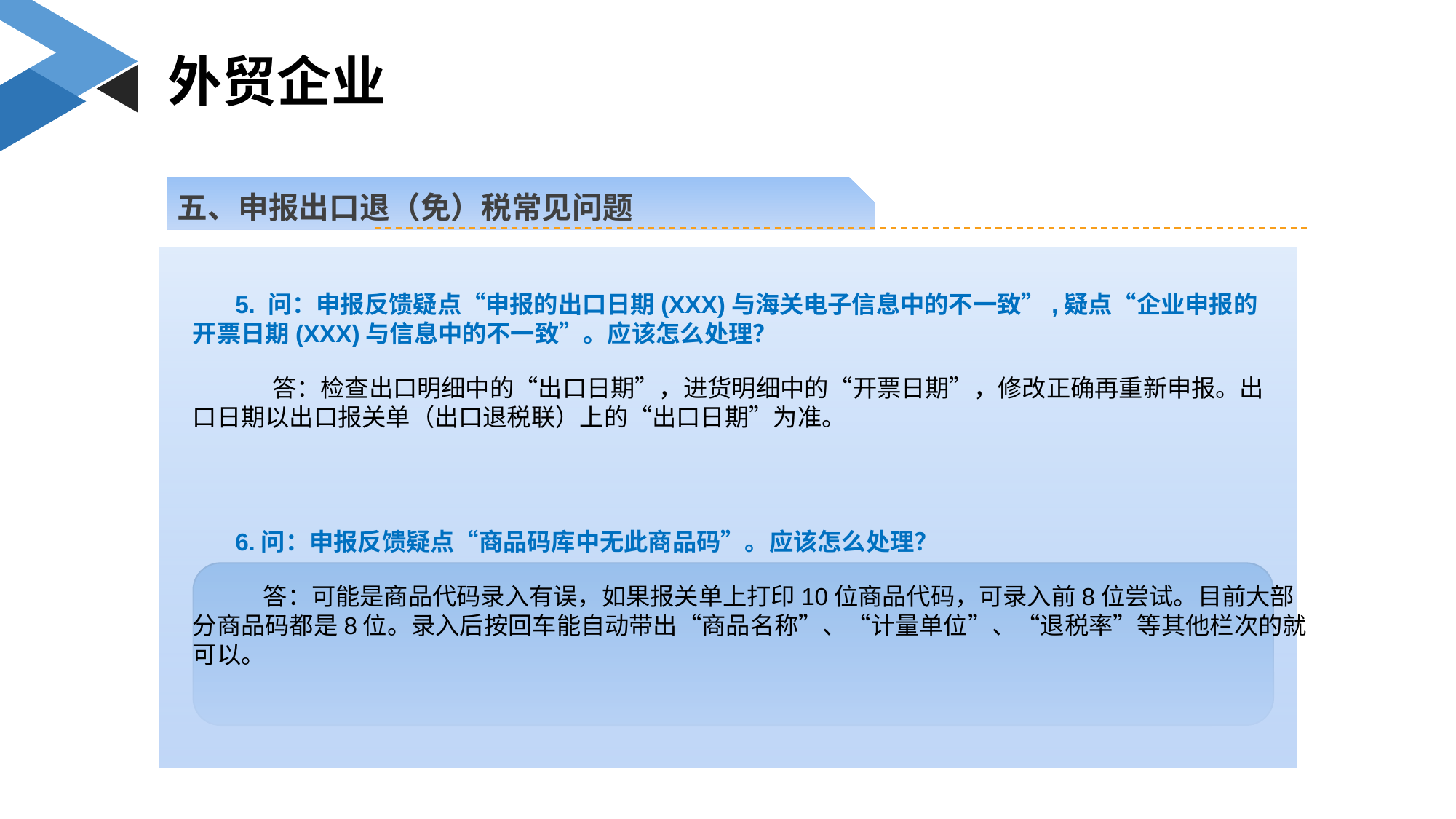

外贸企业

五、申报出口退（免）税常见问题

5. 问：申报反馈疑点“申报的出口日期(XXX)与海关电子信息中的不一致”,疑点“企业申报的开票日期(XXX)与信息中的不一致”。应该怎么处理？

         答：检查出口明细中的“出口日期”，进货明细中的“开票日期”，修改正确再重新申报。出口日期以出口报关单（出口退税联）上的“出口日期”为准。
6.问：申报反馈疑点“商品码库中无此商品码”。应该怎么处理？

      答：可能是商品代码录入有误，如果报关单上打印10位商品代码，可录入前8位尝试。目前大部分商品码都是8位。录入后按回车能自动带出“商品名称”、“计量单位”、“退税率”等其他栏次的就可以。